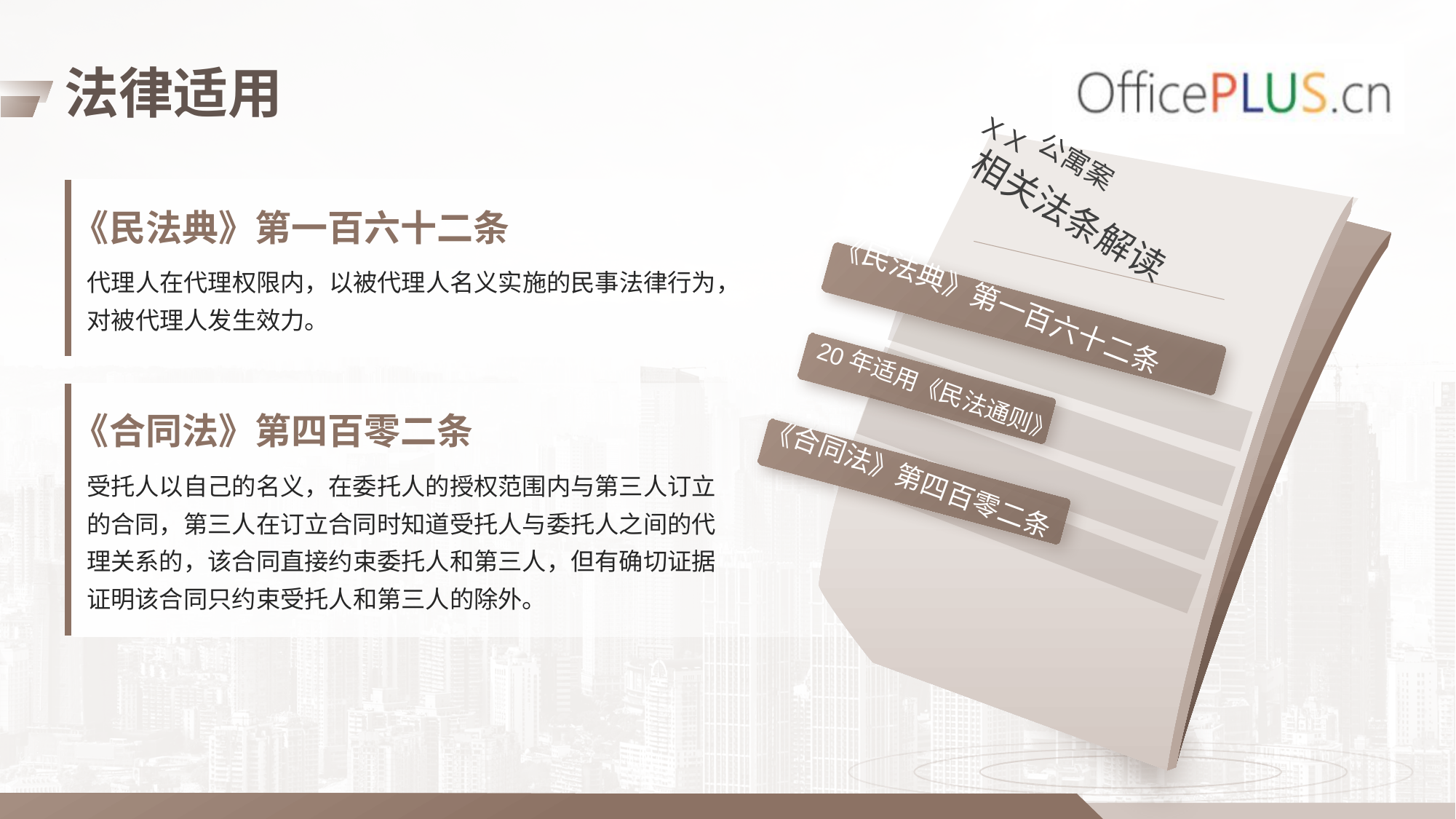

法律适用

X X 公寓案
相关法条解读

《民法典》第一百六十二条

20年适用《民法通则》

《合同法》第四百零二条

《民法典》第一百六十二条
代理人在代理权限内，以被代理人名义实施的民事法律行为，对被代理人发生效力。

《合同法》第四百零二条
受托人以自己的名义，在委托人的授权范围内与第三人订立的合同，第三人在订立合同时知道受托人与委托人之间的代理关系的，该合同直接约束委托人和第三人，但有确切证据证明该合同只约束受托人和第三人的除外。